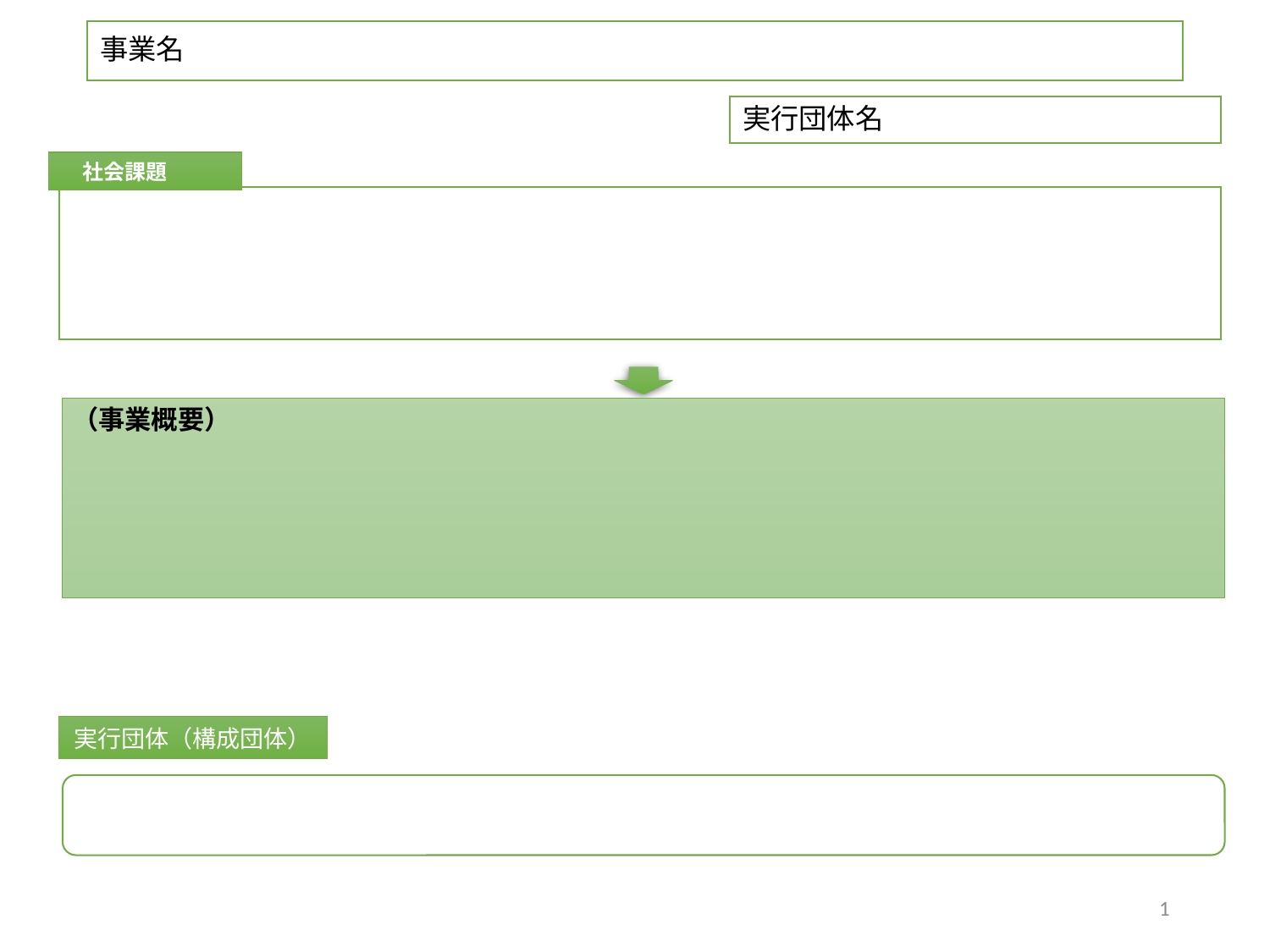

# 事業名
実行団体名
　社会課題

（事業概要）

実行団体（構成団体）

1